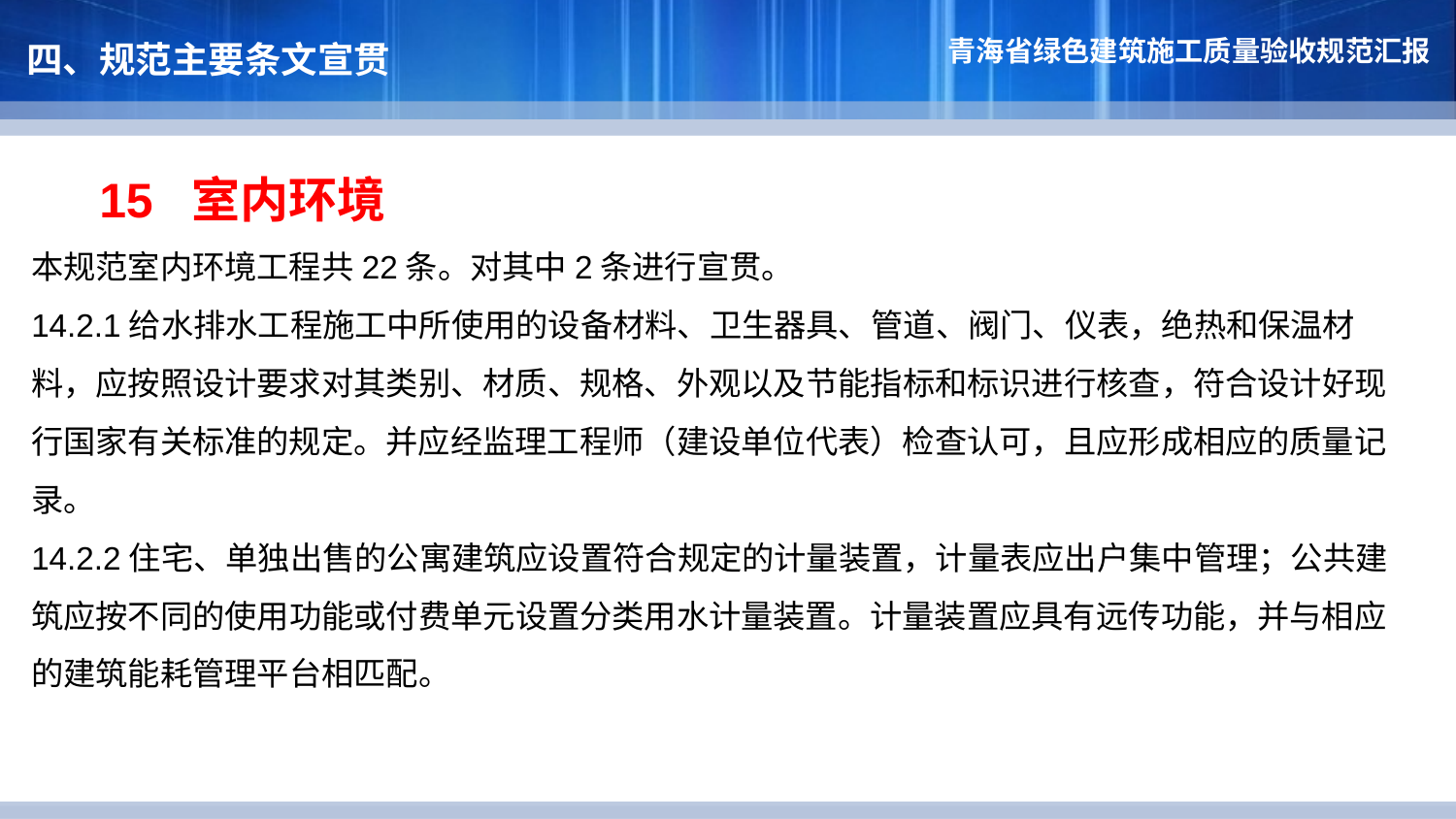

四、规范主要条文宣贯
     15  室内环境
本规范室内环境工程共22条。对其中2条进行宣贯。
14.2.1给水排水工程施工中所使用的设备材料、卫生器具、管道、阀门、仪表，绝热和保温材料，应按照设计要求对其类别、材质、规格、外观以及节能指标和标识进行核查，符合设计好现行国家有关标准的规定。并应经监理工程师（建设单位代表）检查认可，且应形成相应的质量记录。
14.2.2住宅、单独出售的公寓建筑应设置符合规定的计量装置，计量表应出户集中管理；公共建筑应按不同的使用功能或付费单元设置分类用水计量装置。计量装置应具有远传功能，并与相应的建筑能耗管理平台相匹配。